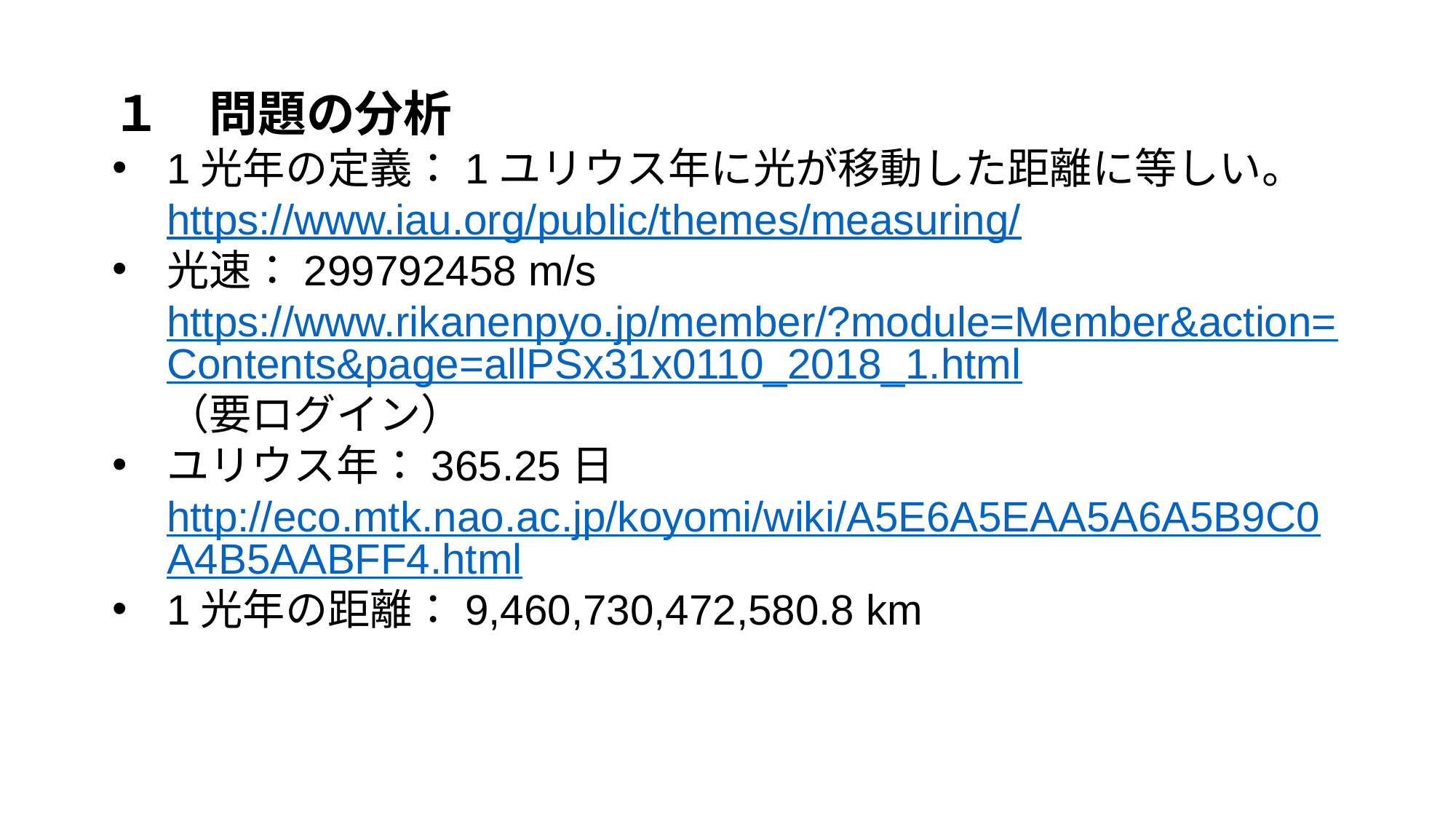

１　問題の分析
1光年の定義：1ユリウス年に光が移動した距離に等しい。
https://www.iau.org/public/themes/measuring/
光速：299792458 m/s
https://www.rikanenpyo.jp/member/?module=Member&action=Contents&page=allPSx31x0110_2018_1.html（要ログイン）
ユリウス年：365.25日
http://eco.mtk.nao.ac.jp/koyomi/wiki/A5E6A5EAA5A6A5B9C0A4B5AABFF4.html
1光年の距離：9,460,730,472,580.8 km